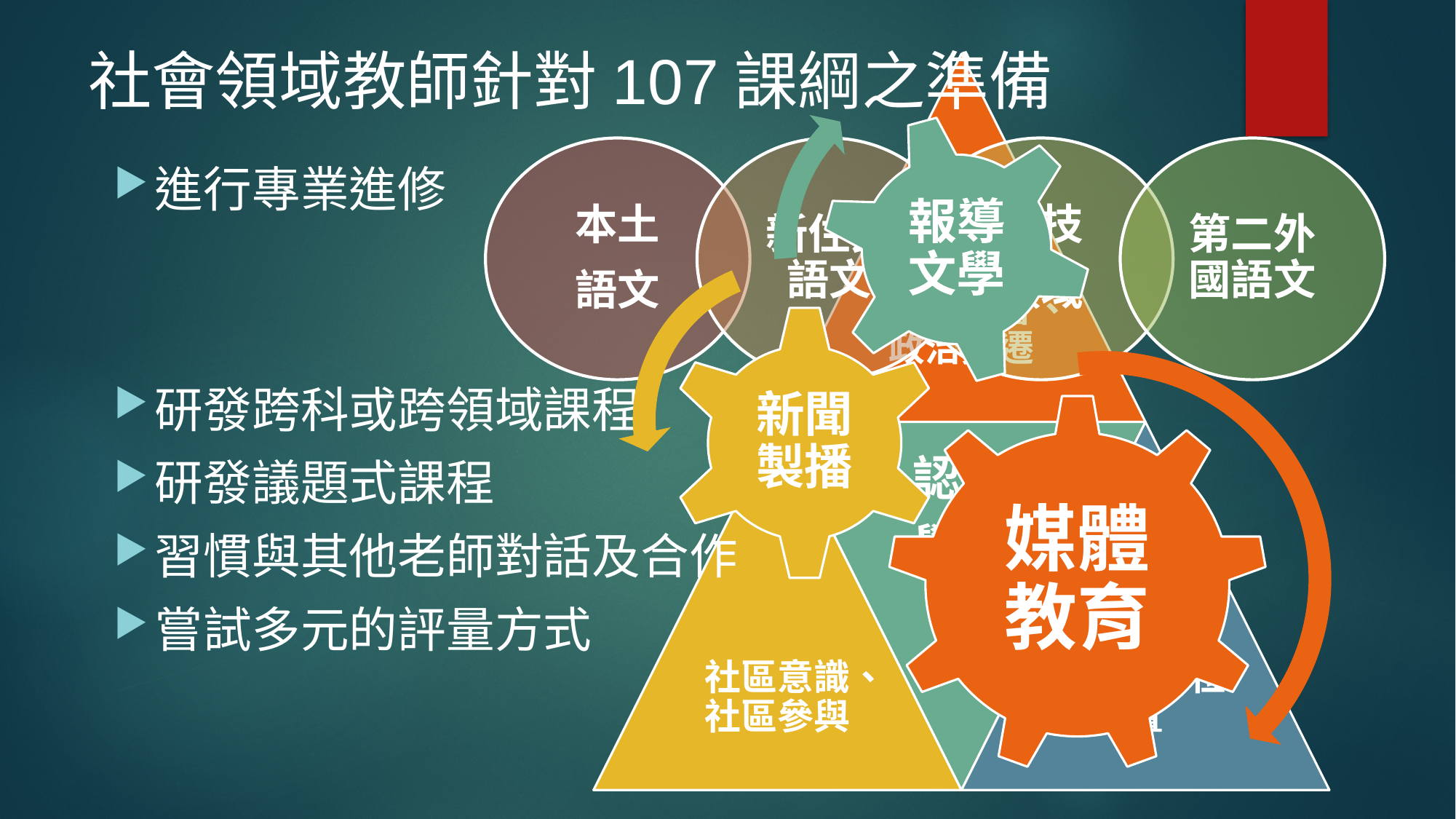

# 社會領域教師針對107課綱之準備
台灣社會、政治變遷
社區意識、社區參與
認識
學區
地圖、  位置
媒體教育
新聞製播
報導文學

本土
語文
新住民語文
科技
領域
第二外國語文
進行專業進修

研發跨科或跨領域課程
研發議題式課程
習慣與其他老師對話及合作
嘗試多元的評量方式